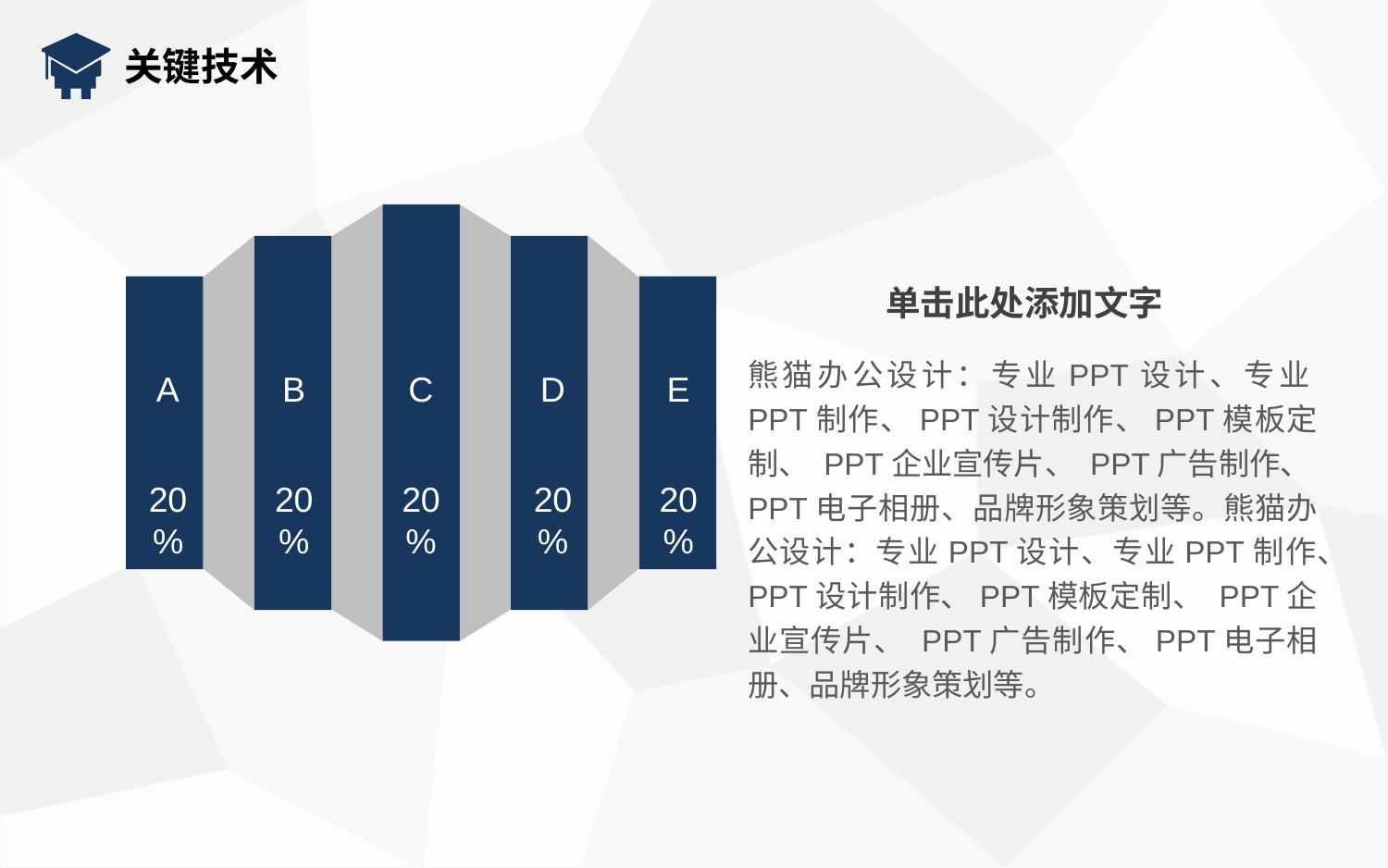

关键技术

E
C
D
B
A
20%
20%
20%
20%
20%
单击此处添加文字
熊猫办公设计：专业PPT设计、专业PPT制作、PPT设计制作、PPT模板定制、 PPT企业宣传片、 PPT广告制作、PPT电子相册、品牌形象策划等。熊猫办公设计：专业PPT设计、专业PPT制作、PPT设计制作、PPT模板定制、 PPT企业宣传片、 PPT广告制作、PPT电子相册、品牌形象策划等。